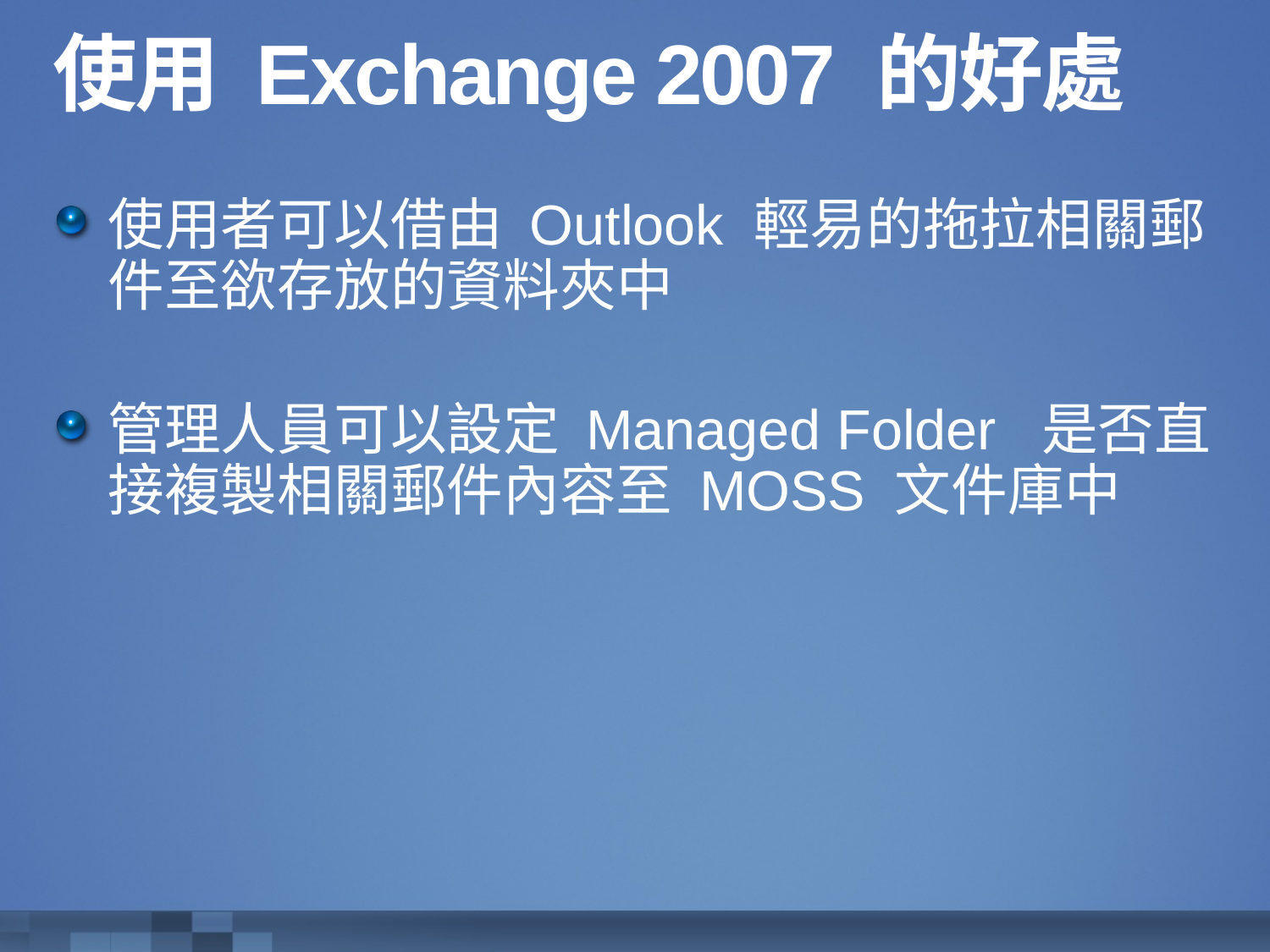

# 使用 Exchange 2007 的好處
使用者可以借由 Outlook 輕易的拖拉相關郵件至欲存放的資料夾中

管理人員可以設定 Managed Folder  是否直接複製相關郵件內容至 MOSS 文件庫中